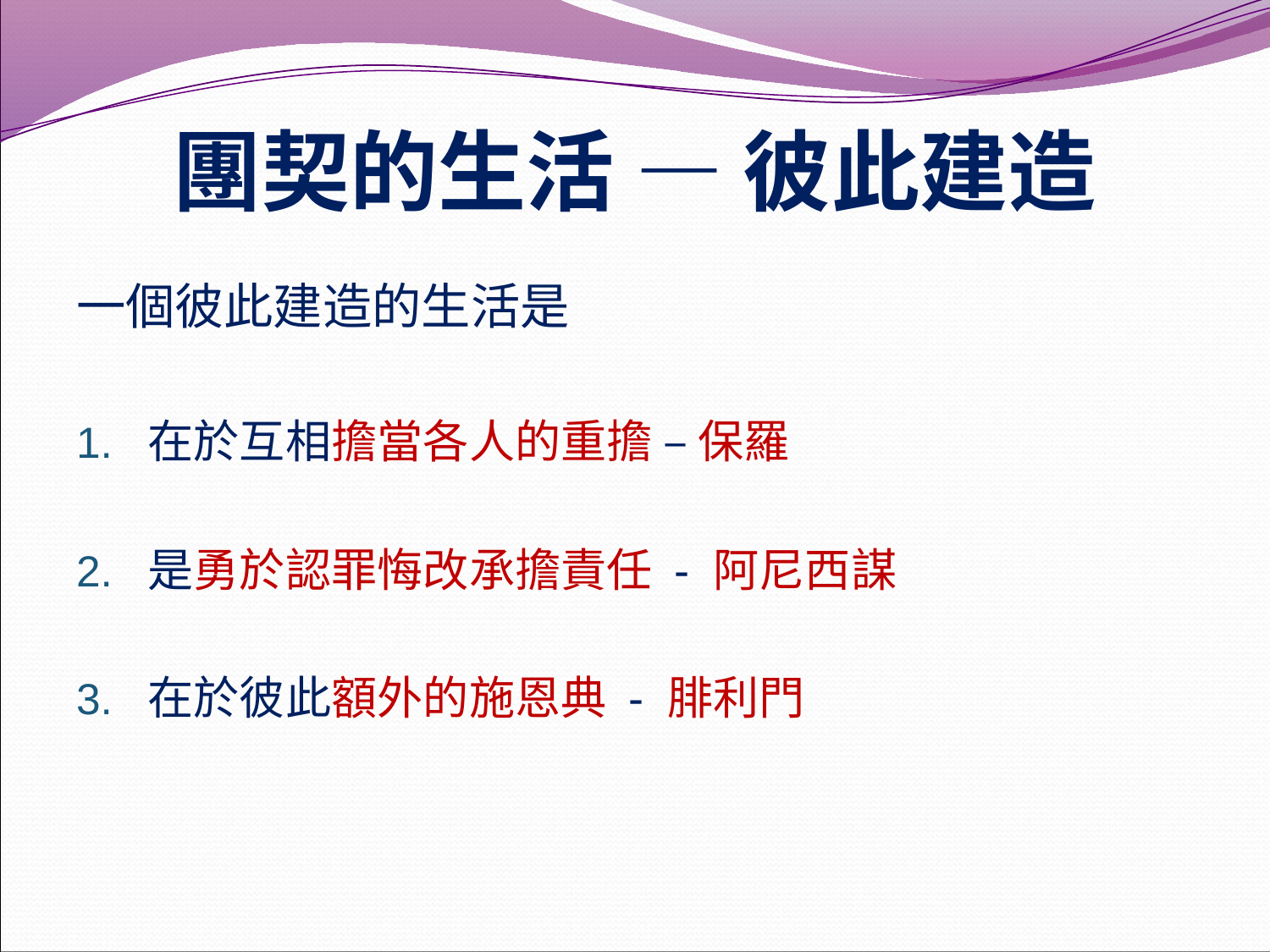

# 團契的生活 ― 彼此建造
一個彼此建造的生活是

在於互相擔當各人的重擔 – 保羅

是勇於認罪悔改承擔責任 - 阿尼西謀

在於彼此額外的施恩典 - 腓利門